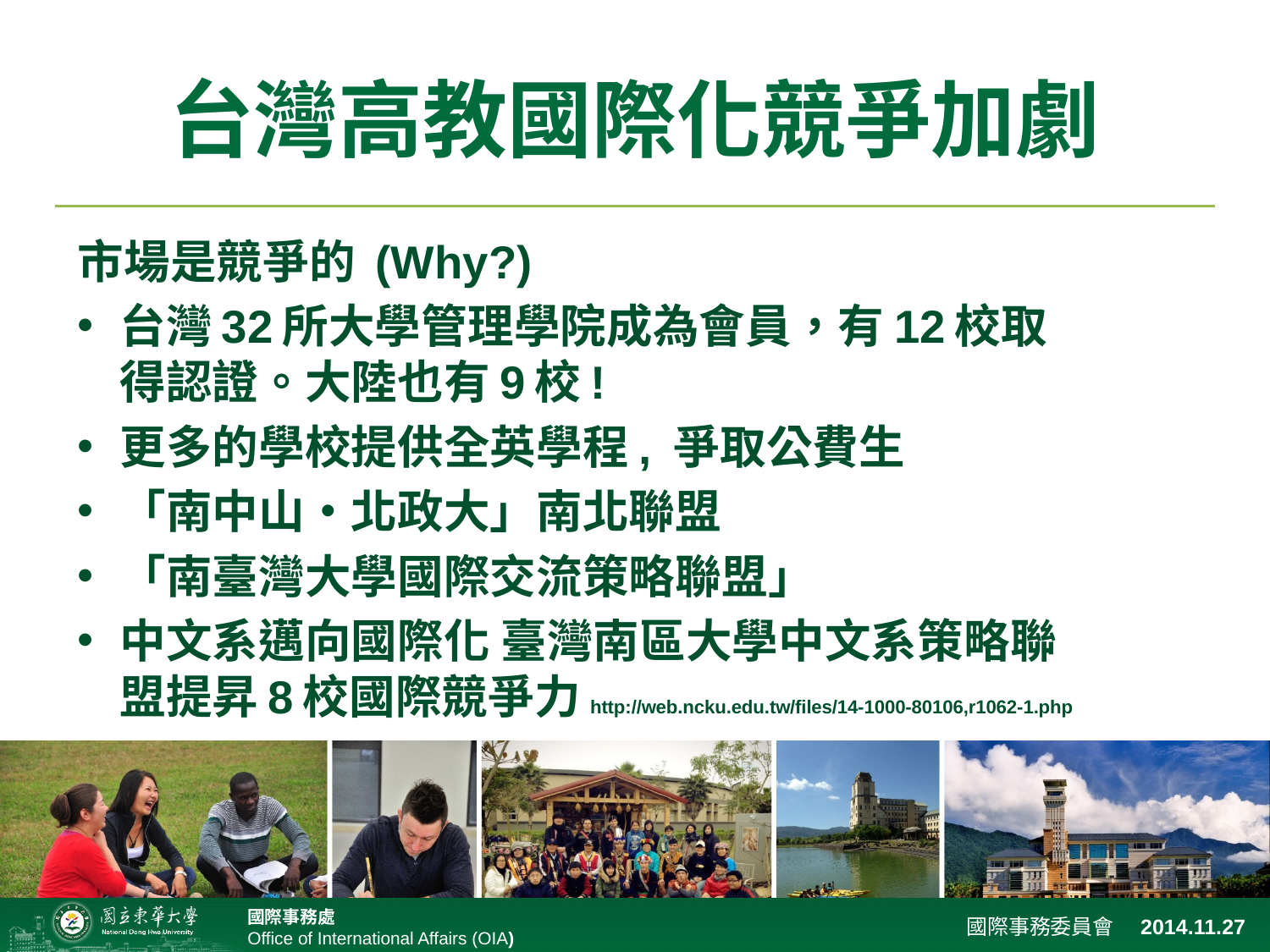

# 台灣高教國際化競爭加劇
市場是競爭的 (Why?)
台灣32所大學管理學院成為會員，有12校取得認證。大陸也有9校!
更多的學校提供全英學程, 爭取公費生
「南中山•北政大」南北聯盟
「南臺灣大學國際交流策略聯盟」
中文系邁向國際化 臺灣南區大學中文系策略聯盟提昇8校國際競爭力http://web.ncku.edu.tw/files/14-1000-80106,r1062-1.php